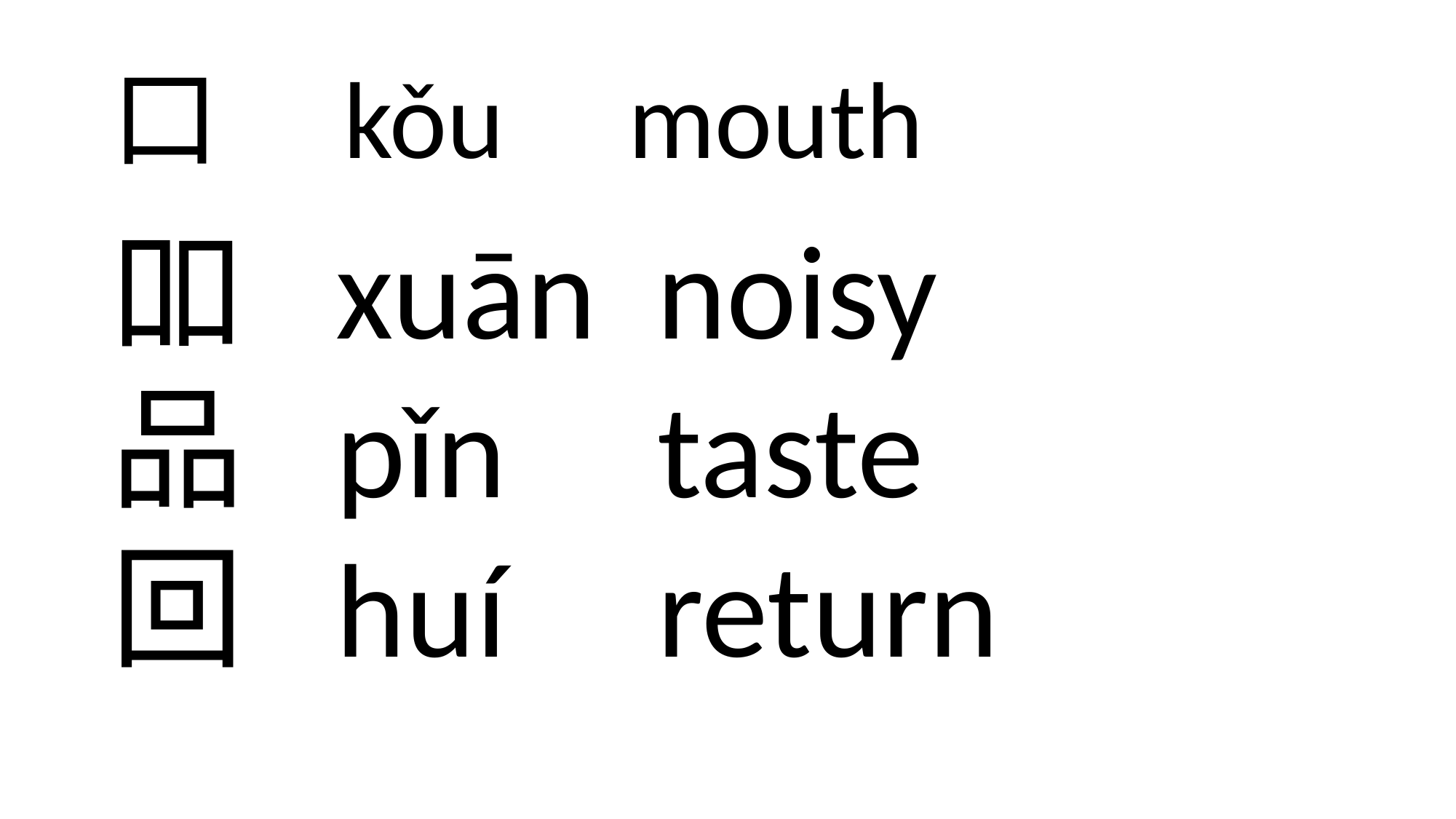

# 口    kǒu     mouth
吅  xuān  noisy
品  pǐn     taste
回  huí     return